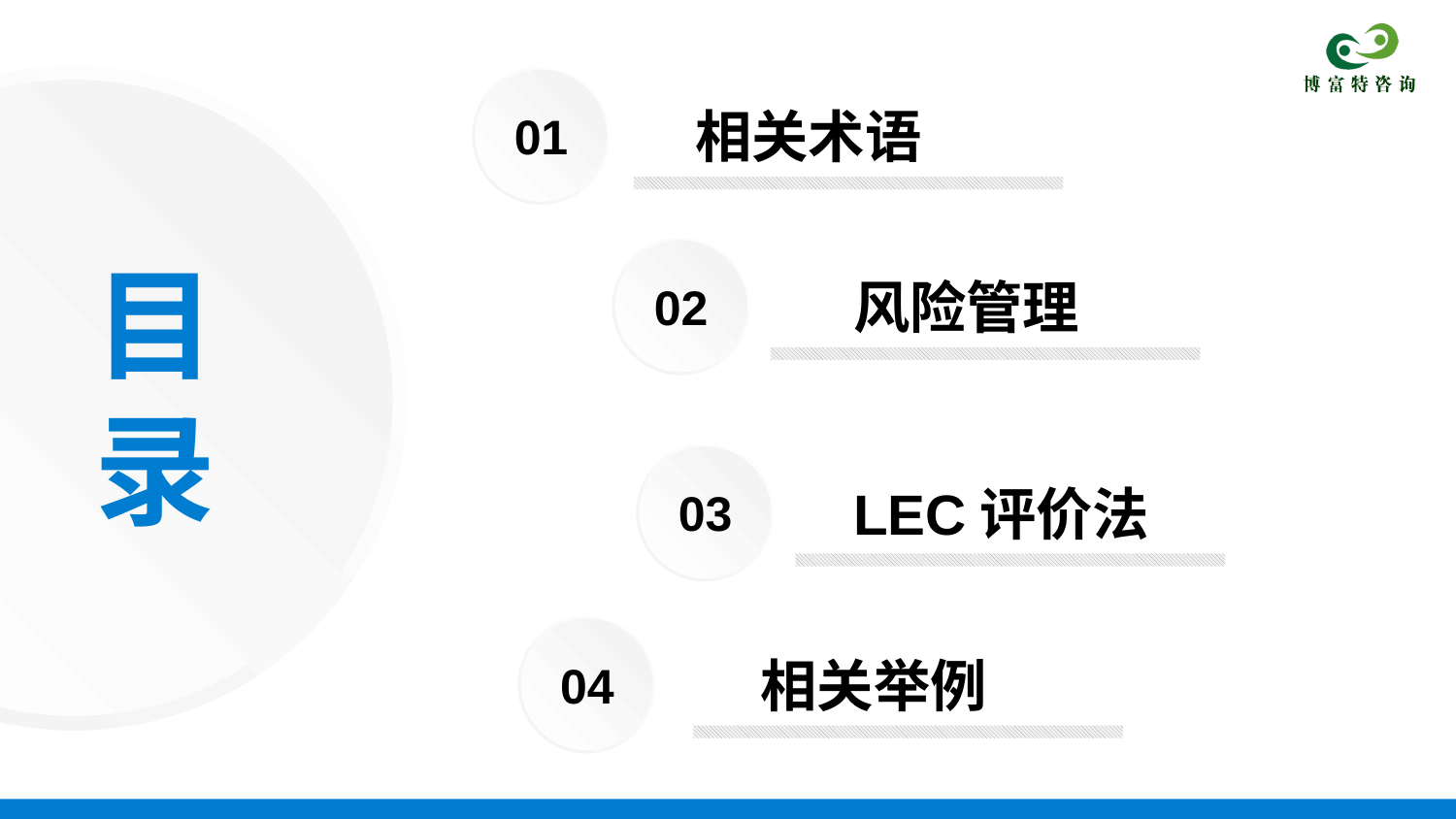

目
录

相关术语
01

风险管理
02

03
LEC评价法

04
相关举例